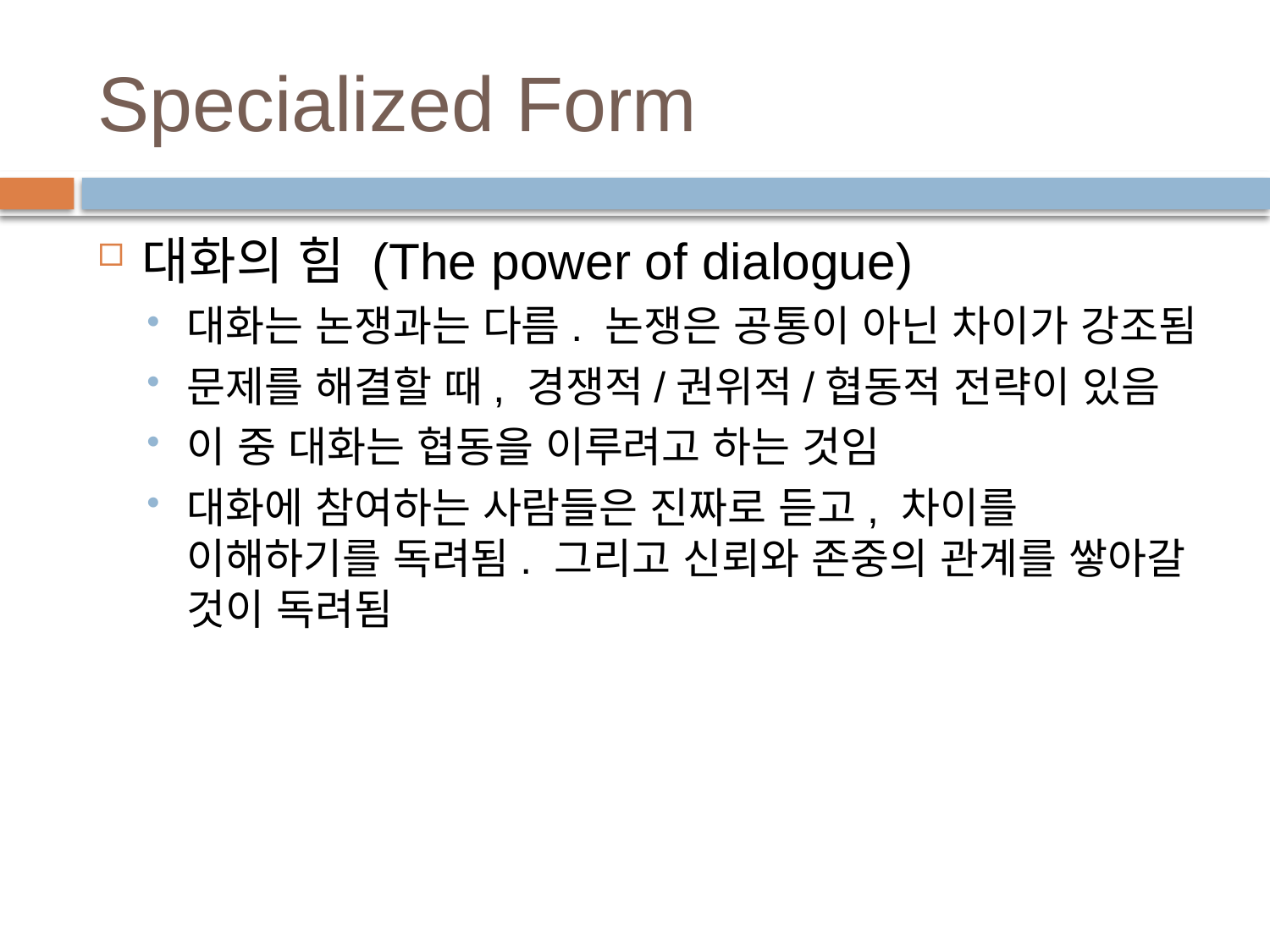

# Specialized Form
대화의 힘 (The power of dialogue)
대화는 논쟁과는 다름. 논쟁은 공통이 아닌 차이가 강조됨
문제를 해결할 때, 경쟁적/권위적/협동적 전략이 있음
이 중 대화는 협동을 이루려고 하는 것임
대화에 참여하는 사람들은 진짜로 듣고, 차이를 이해하기를 독려됨. 그리고 신뢰와 존중의 관계를 쌓아갈 것이 독려됨